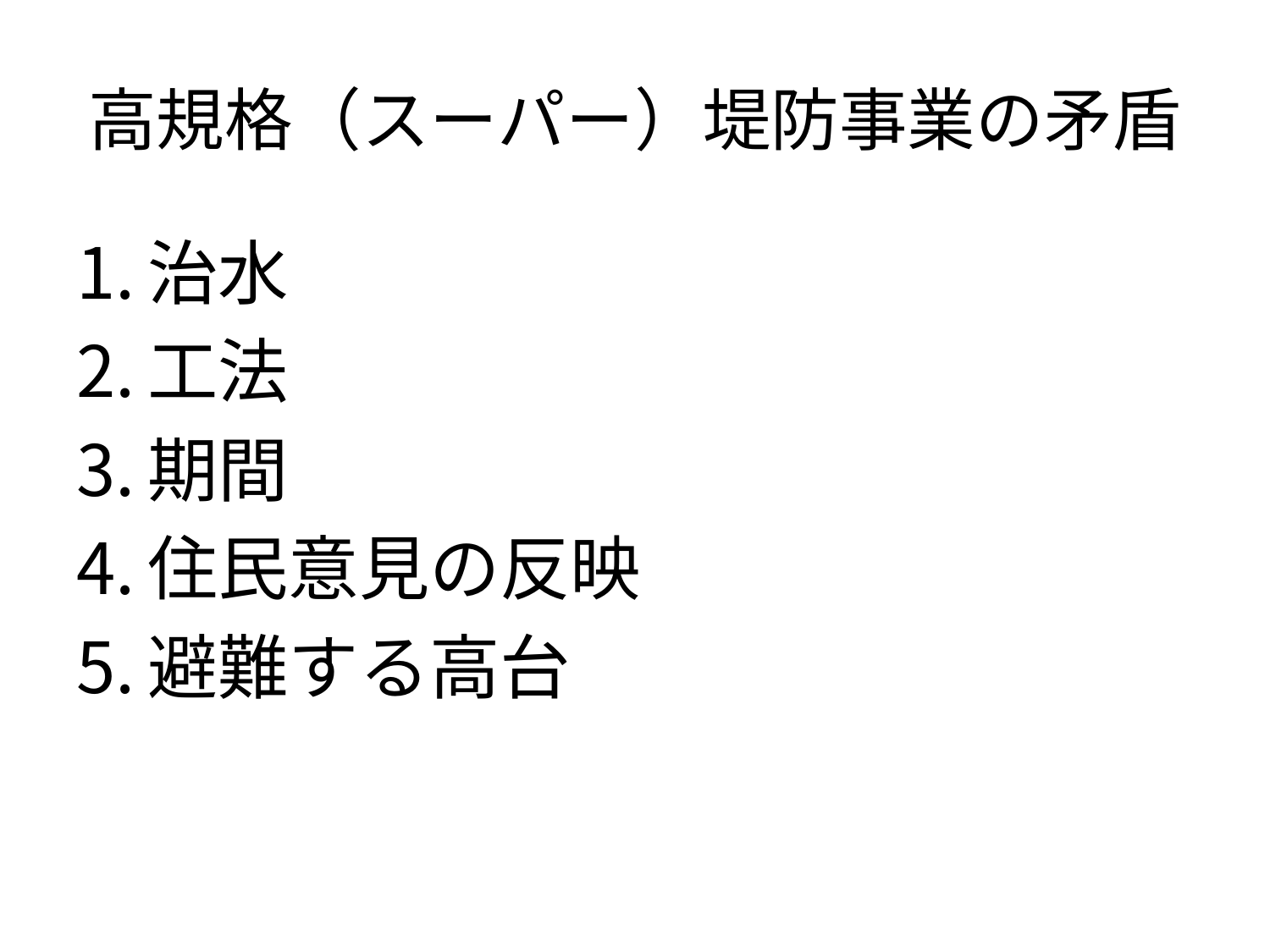

# 高規格（スーパー）堤防事業の矛盾
治水
工法
期間
住民意見の反映
避難する高台